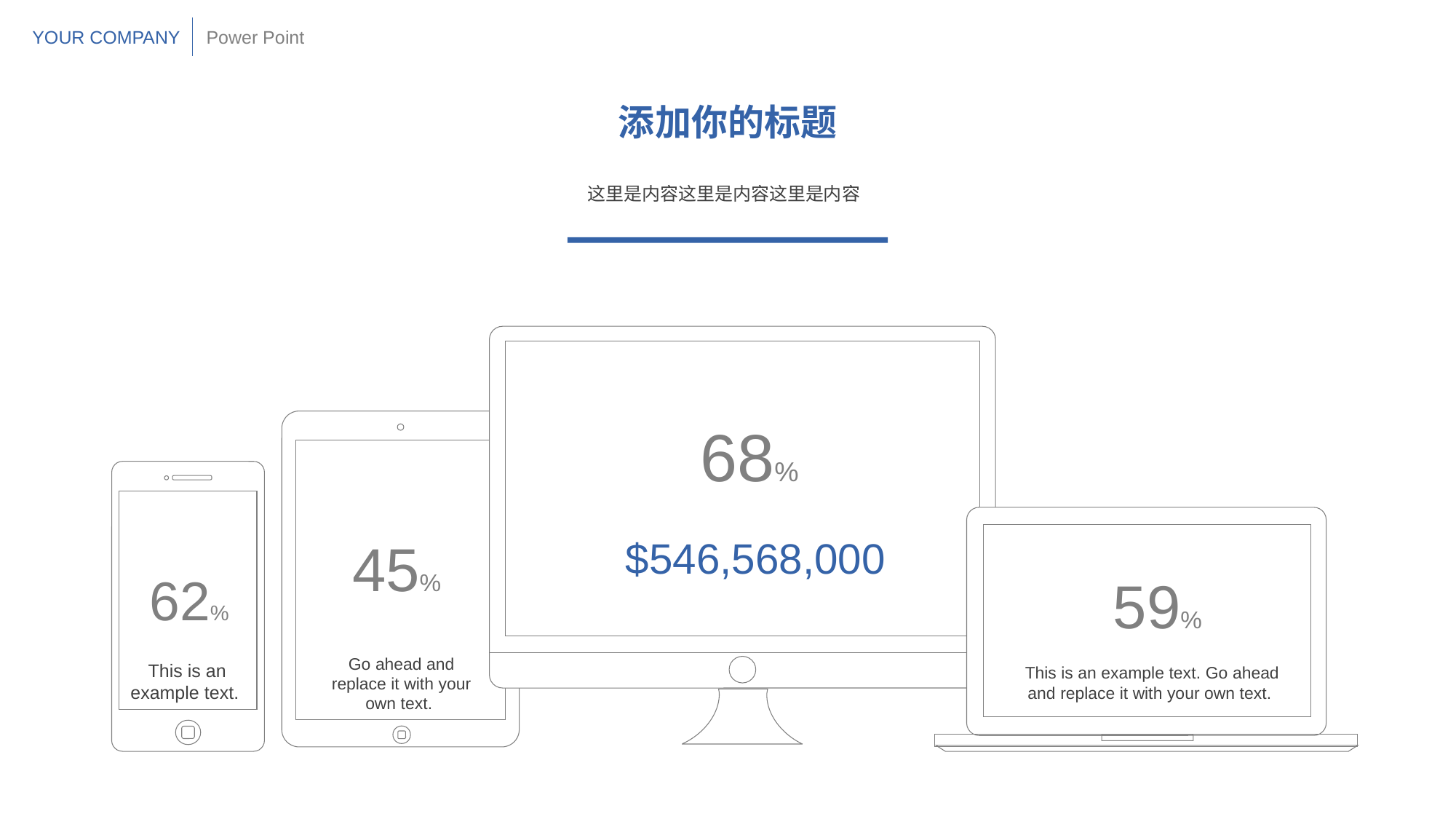

YOUR COMPANY
Power Point
添加你的标题
这里是内容这里是内容这里是内容

68%

45%
$546,568,000
62%
59%
Go ahead and replace it with your own text.
This is an example text.
This is an example text. Go ahead and replace it with your own text.